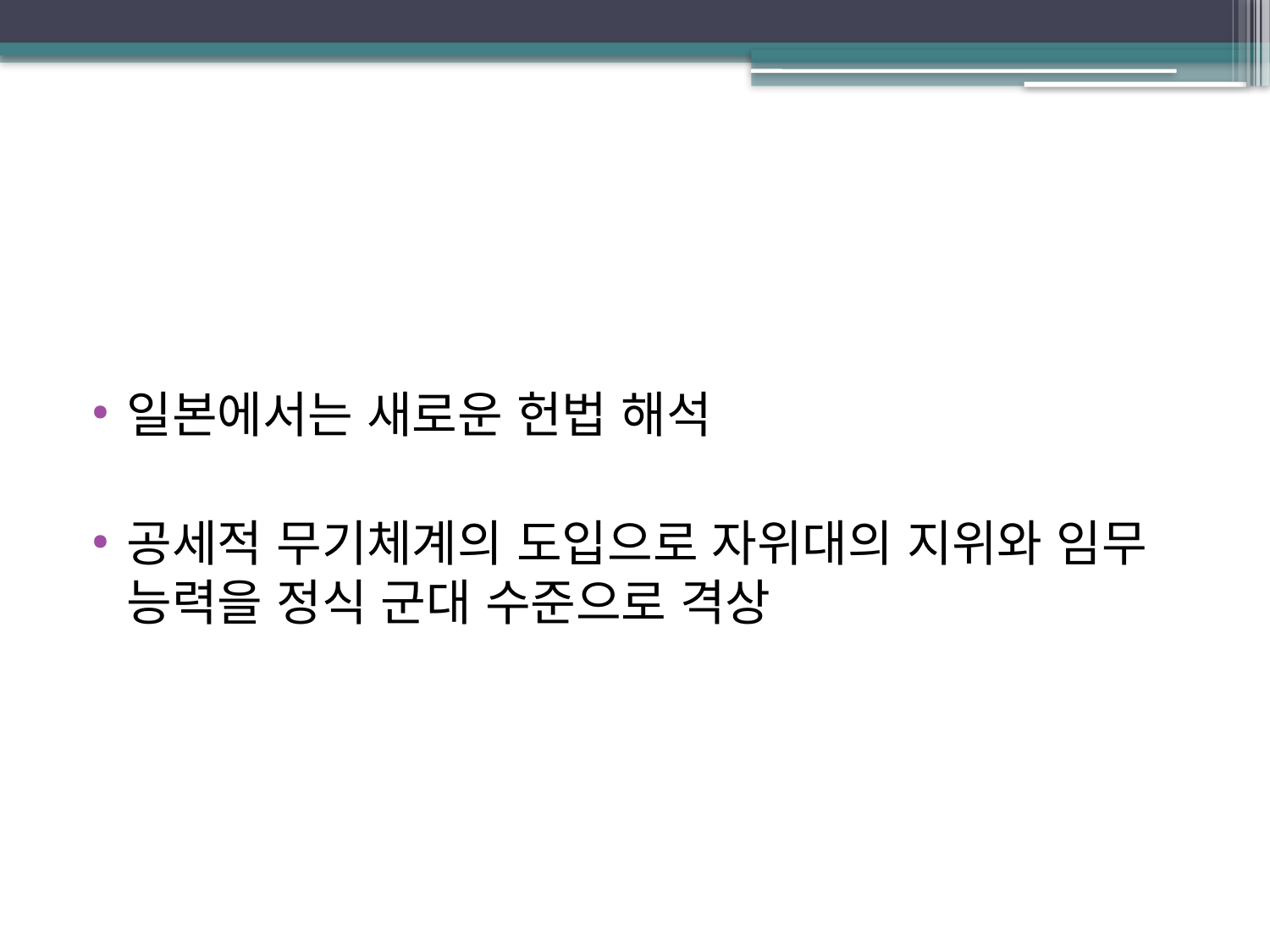

#

일본에서는 새로운 헌법 해석

공세적 무기체계의 도입으로 자위대의 지위와 임무 능력을 정식 군대 수준으로 격상